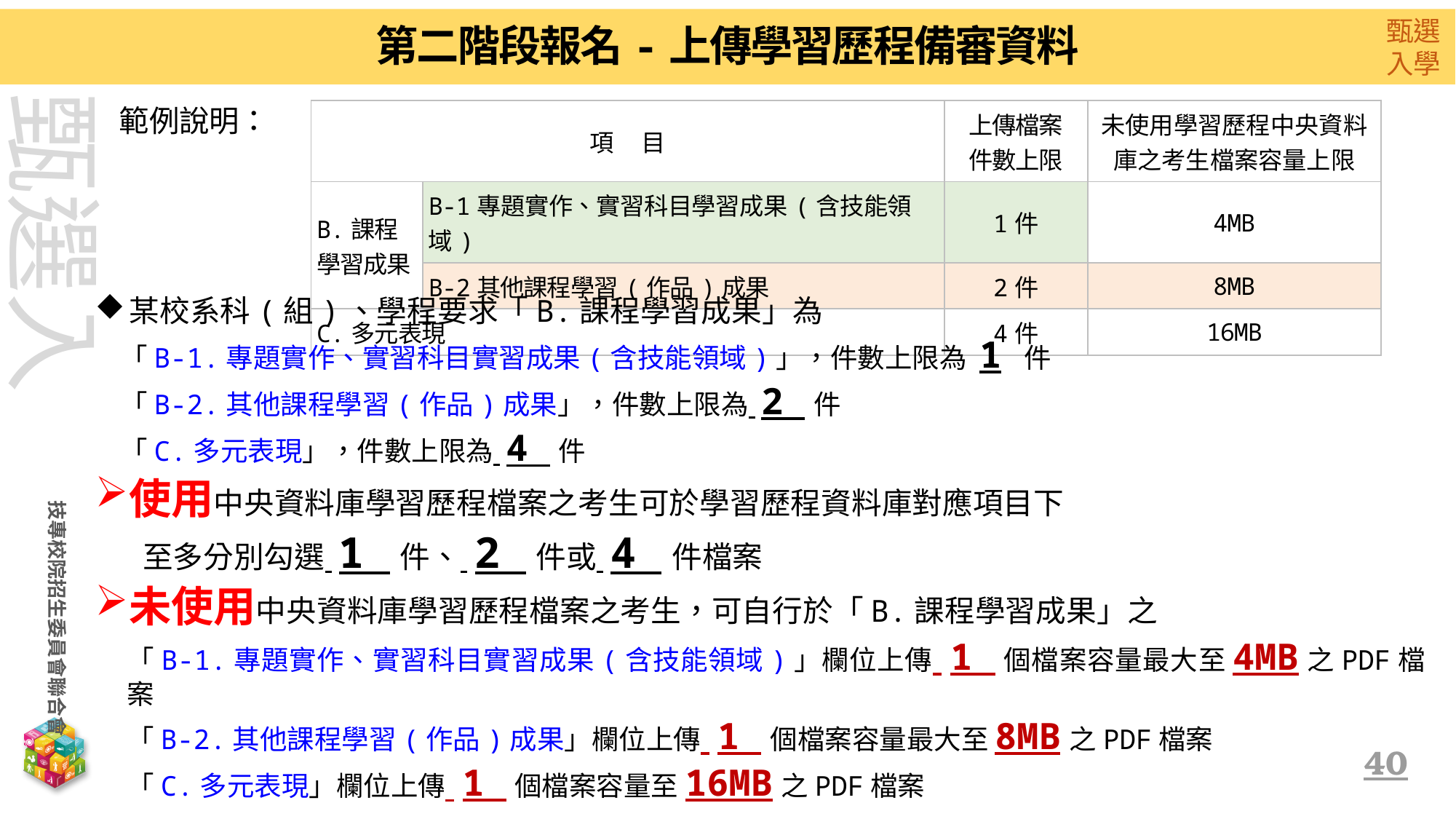

第二階段報名-上傳學習歷程備審資料
範例說明：
| 項 目 |  | 上傳檔案 件數上限 | 未使用學習歷程中央資料庫之考生檔案容量上限 |
| --- | --- | --- | --- |
| B.課程學習成果 | B-1專題實作、實習科目學習成果(含技能領域) | 1件 | 4MB |
|  | B-2其他課程學習(作品)成果 | 2件 | 8MB |
| C.多元表現 |  | 4件 | 16MB |
某校系科(組)、學程要求「B.課程學習成果」為
   「B-1.專題實作、實習科目實習成果(含技能領域)」，件數上限為 1 件
   「B-2.其他課程學習(作品)成果」，件數上限為 2 件
   「C.多元表現」，件數上限為 4 件
使用中央資料庫學習歷程檔案之考生可於學習歷程資料庫對應項目下
      至多分別勾選 1 件、 2 件或 4 件檔案
未使用中央資料庫學習歷程檔案之考生，可自行於「B.課程學習成果」之
「B-1.專題實作、實習科目實習成果(含技能領域)」欄位上傳 1 個檔案容量最大至4MB之PDF檔案
「B-2.其他課程學習(作品)成果」欄位上傳 1 個檔案容量最大至8MB之PDF檔案
「C.多元表現」欄位上傳 1 個檔案容量至16MB之PDF檔案
40